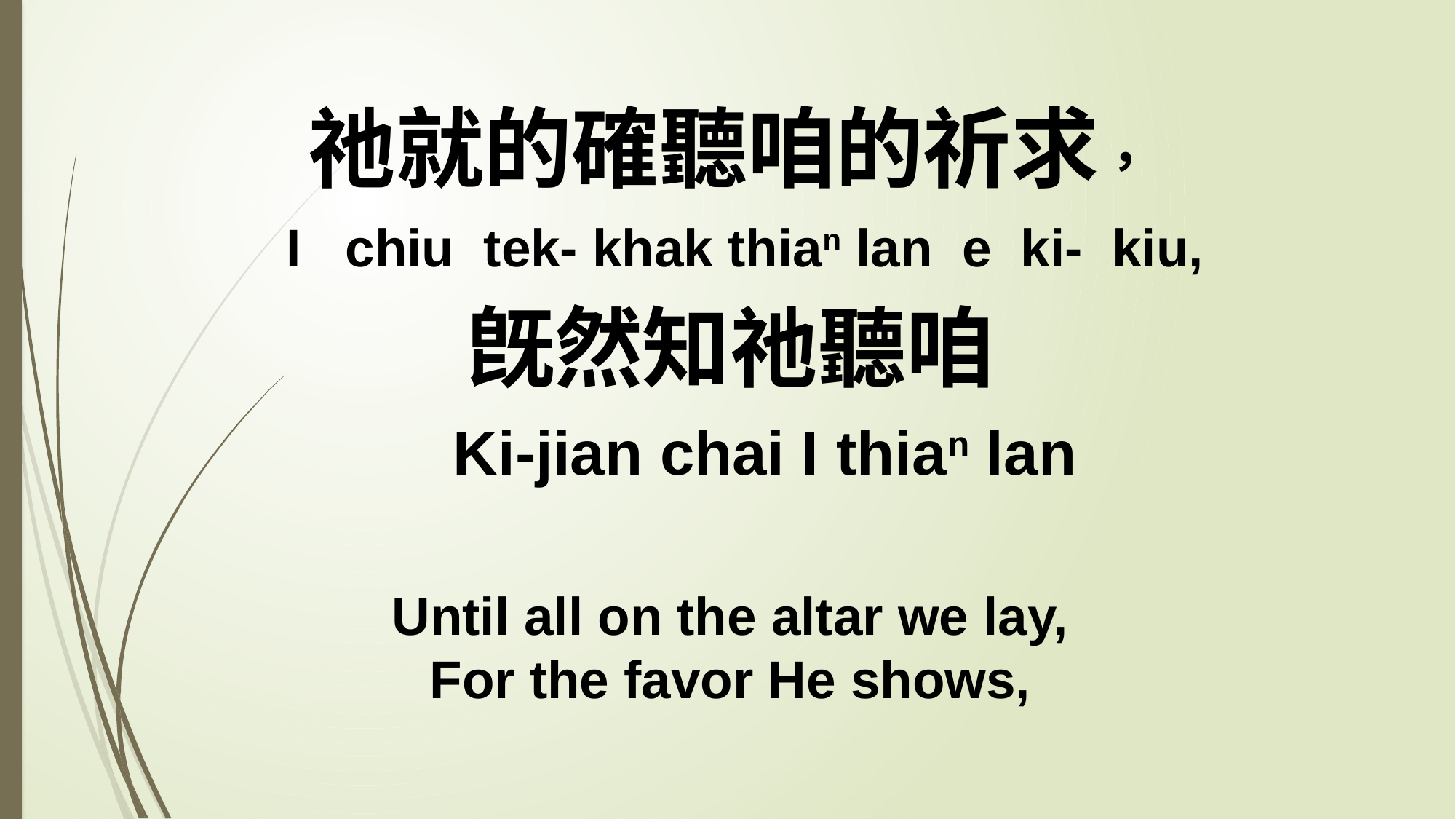

祂就的確聽咱的祈求，
  I   chiu  tek- khak thian lan  e  ki-  kiu,
旣然知祂聽咱
    Ki-jian chai I thian lan

Until all on the altar we lay,
For the favor He shows,